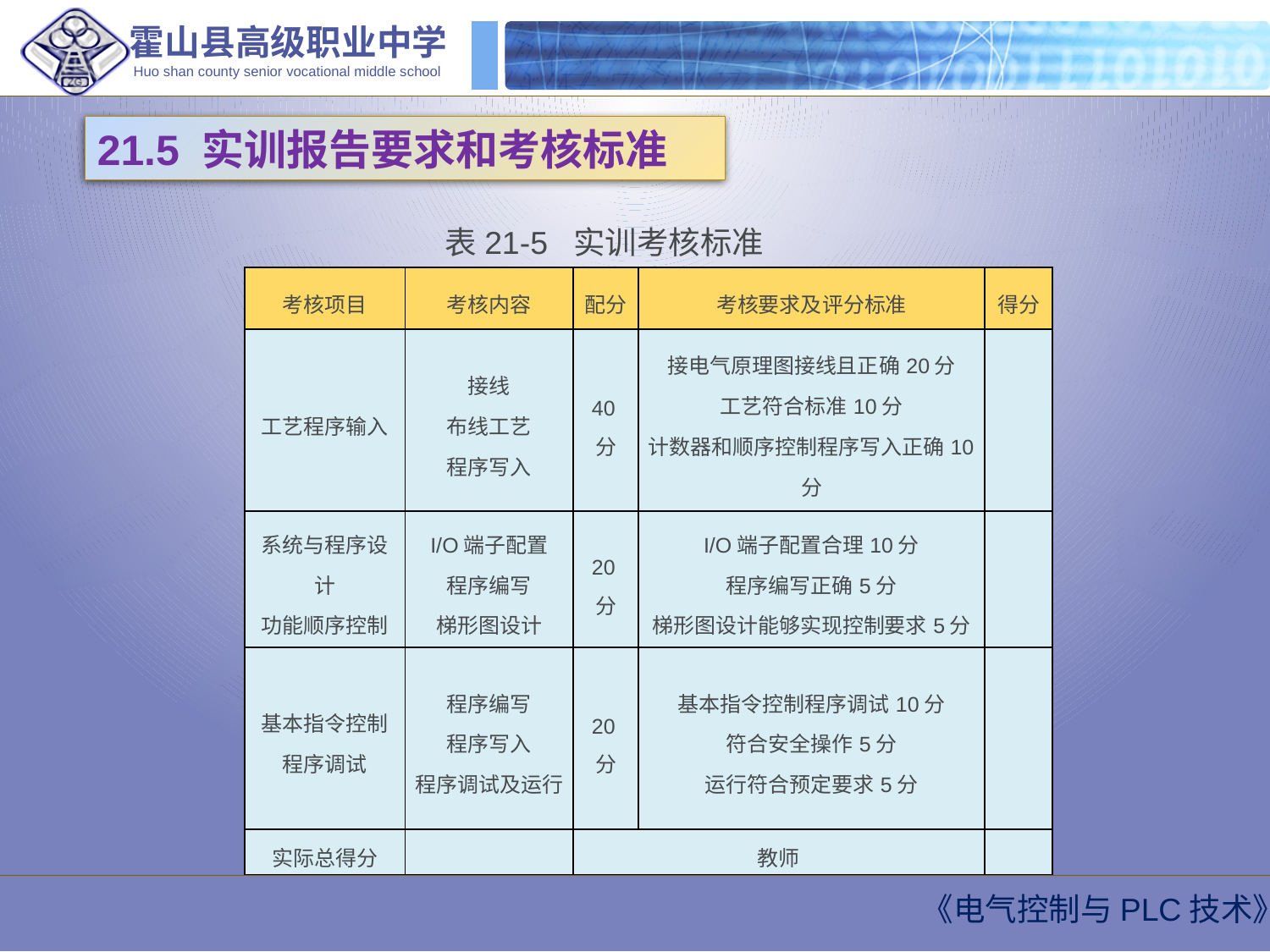

21.5 实训报告要求和考核标准
表21-5  实训考核标准
| 考核项目 | 考核内容 | 配分 | 考核要求及评分标准 | 得分 |
| --- | --- | --- | --- | --- |
| 工艺程序输入 | 接线 布线工艺 程序写入 | 40分 | 接电气原理图接线且正确20分 工艺符合标准10分 计数器和顺序控制程序写入正确10分 |  |
| 系统与程序设计 功能顺序控制 | I/O端子配置 程序编写 梯形图设计 | 20分 | I/O端子配置合理10分 程序编写正确5分 梯形图设计能够实现控制要求5分 |  |
| 基本指令控制 程序调试 | 程序编写 程序写入 程序调试及运行 | 20分 | 基本指令控制程序调试10分 符合安全操作5分 运行符合预定要求5分 |  |
| 实际总得分 |  | 教师 |  |  |